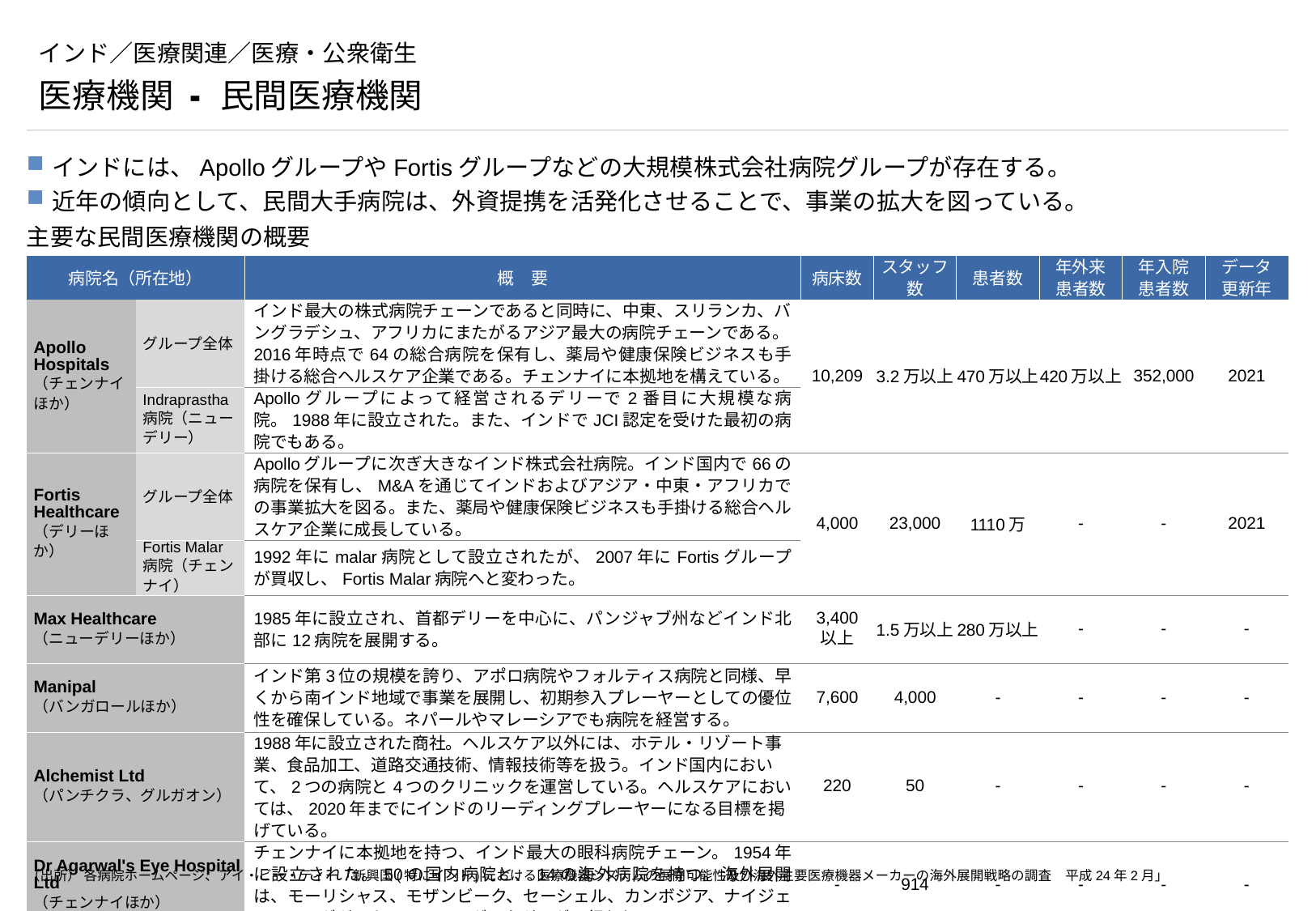

# インド／医療関連／医療・公衆衛生
医療機関 - 民間医療機関
インドには、ApolloグループやFortisグループなどの大規模株式会社病院グループが存在する。
近年の傾向として、民間大手病院は、外資提携を活発化させることで、事業の拡大を図っている。
主要な民間医療機関の概要
| 病院名（所在地） |  | 概　要 | 病床数 | スタッフ数 | 患者数 | 年外来 患者数 | 年入院 患者数 | データ 更新年 |
| --- | --- | --- | --- | --- | --- | --- | --- | --- |
| Apollo Hospitals （チェンナイほか） | グループ全体 | インド最大の株式病院チェーンであると同時に、中東、スリランカ、バングラデシュ、アフリカにまたがるアジア最大の病院チェーンである。2016年時点で64の総合病院を保有し、薬局や健康保険ビジネスも手掛ける総合ヘルスケア企業である。チェンナイに本拠地を構えている。 | 10,209 | 3.2万以上 | 470万以上 | 420万以上 | 352,000 | 2021 |
|  | Indraprastha 病院（ニューデリー） | Apolloグループによって経営されるデリーで2番目に大規模な病院。1988年に設立された。また、インドでJCI認定を受けた最初の病院でもある。 |  |  |  |  |  |  |
| Fortis Healthcare （デリーほか） | グループ全体 | Apolloグループに次ぎ大きなインド株式会社病院。インド国内で66の病院を保有し、M&Aを通じてインドおよびアジア・中東・アフリカでの事業拡大を図る。また、薬局や健康保険ビジネスも手掛ける総合ヘルスケア企業に成長している。 | 4,000 | 23,000 | 1110万 | - | - | 2021 |
|  | Fortis Malar 病院（チェンナイ） | 1992年にmalar病院として設立されたが、2007年にFortisグループが買収し、Fortis Malar病院へと変わった。 |  |  |  |  |  |  |
| Max Healthcare （ニューデリーほか） |  | 1985年に設立され、首都デリーを中心に、パンジャブ州などインド北部に12病院を展開する。 | 3,400 以上 | 1.5万以上 | 280万以上 | - | - | - |
| Manipal （バンガロールほか） |  | インド第3位の規模を誇り、アポロ病院やフォルティス病院と同様、早くから南インド地域で事業を展開し、初期参入プレーヤーとしての優位性を確保している。ネパールやマレーシアでも病院を経営する。 | 7,600 | 4,000 | - | - | - | - |
| Alchemist Ltd （パンチクラ、グルガオン） |  | 1988年に設立された商社。ヘルスケア以外には、ホテル・リゾート事業、食品加工、道路交通技術、情報技術等を扱う。インド国内において、2つの病院と4つのクリニックを運営している。ヘルスケアにおいては、2020年までにインドのリーディングプレーヤーになる目標を掲げている。 | 220 | 50 | - | - | - | - |
| Dr Agarwal's Eye Hospital Ltd （チェンナイほか） |  | チェンナイに本拠地を持つ、インド最大の眼科病院チェーン。1954年に設立された。50の国内病院と、14の海外病院を持つ。海外展開は、モーリシャス、モザンビーク、セーシェル、カンボジア、ナイジェリア、マダガスカル、ルワンダ、ウガンダで行われている。 | - | 914 | - | - | - | - |
（出所） 各病院ホームページ、アイ・ビー・ティー「新興国(特にインド)における医療機器システムの展開可能性及び海外主要医療機器メーカーの海外展開戦略の調査　平成24年2月」